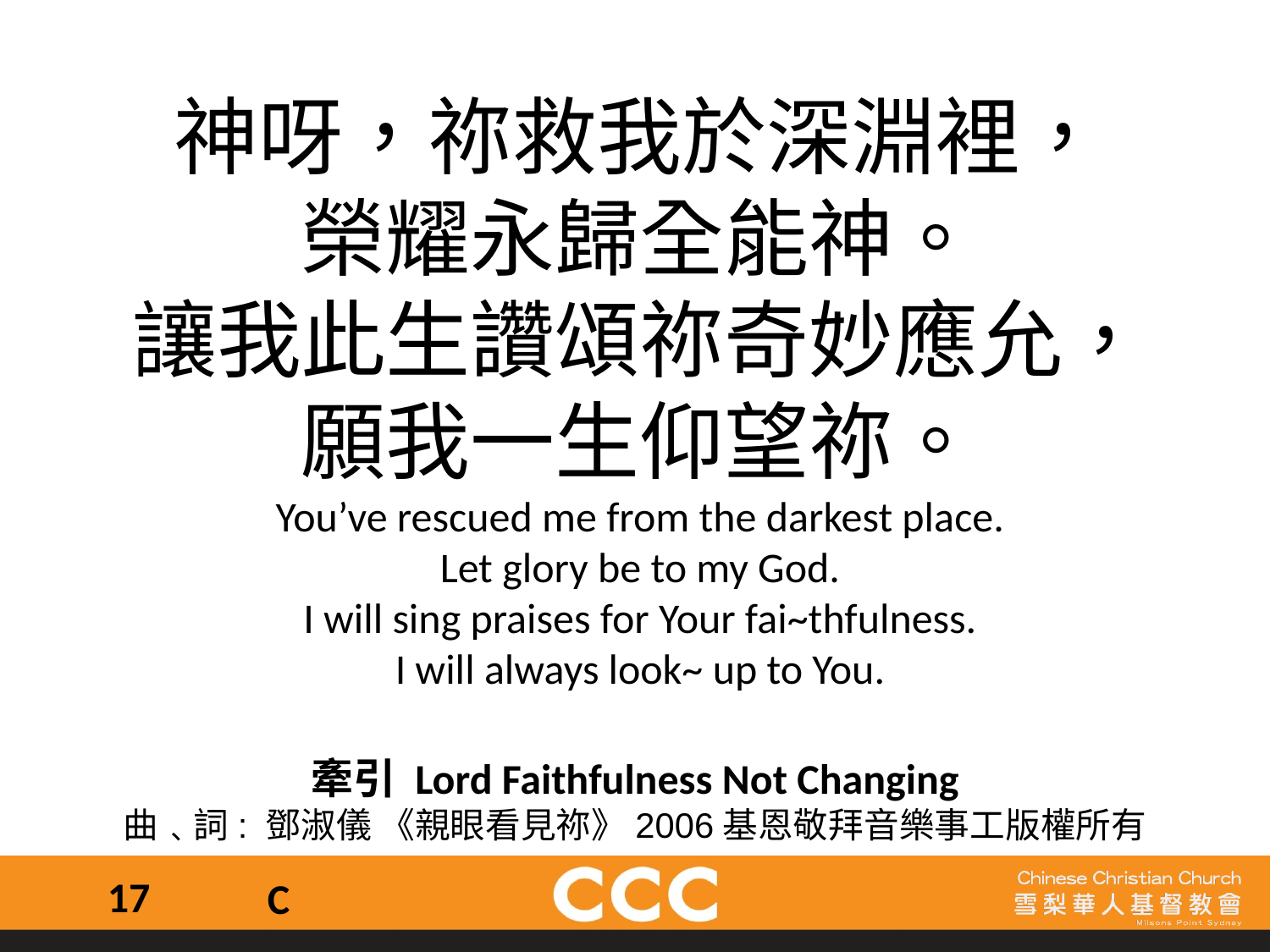

神呀，祢救我於深淵裡，
榮耀永歸全能神。
讓我此生讚頌祢奇妙應允，
願我一生仰望祢。
You’ve rescued me from the darkest place.
Let glory be to my God.
I will sing praises for Your fai~thfulness.
I will always look~ up to You.
牽引 Lord Faithfulness Not Changing
曲﹑詞: 鄧淑儀 《親眼看見祢》2006基恩敬拜音樂事工版權所有
17
C